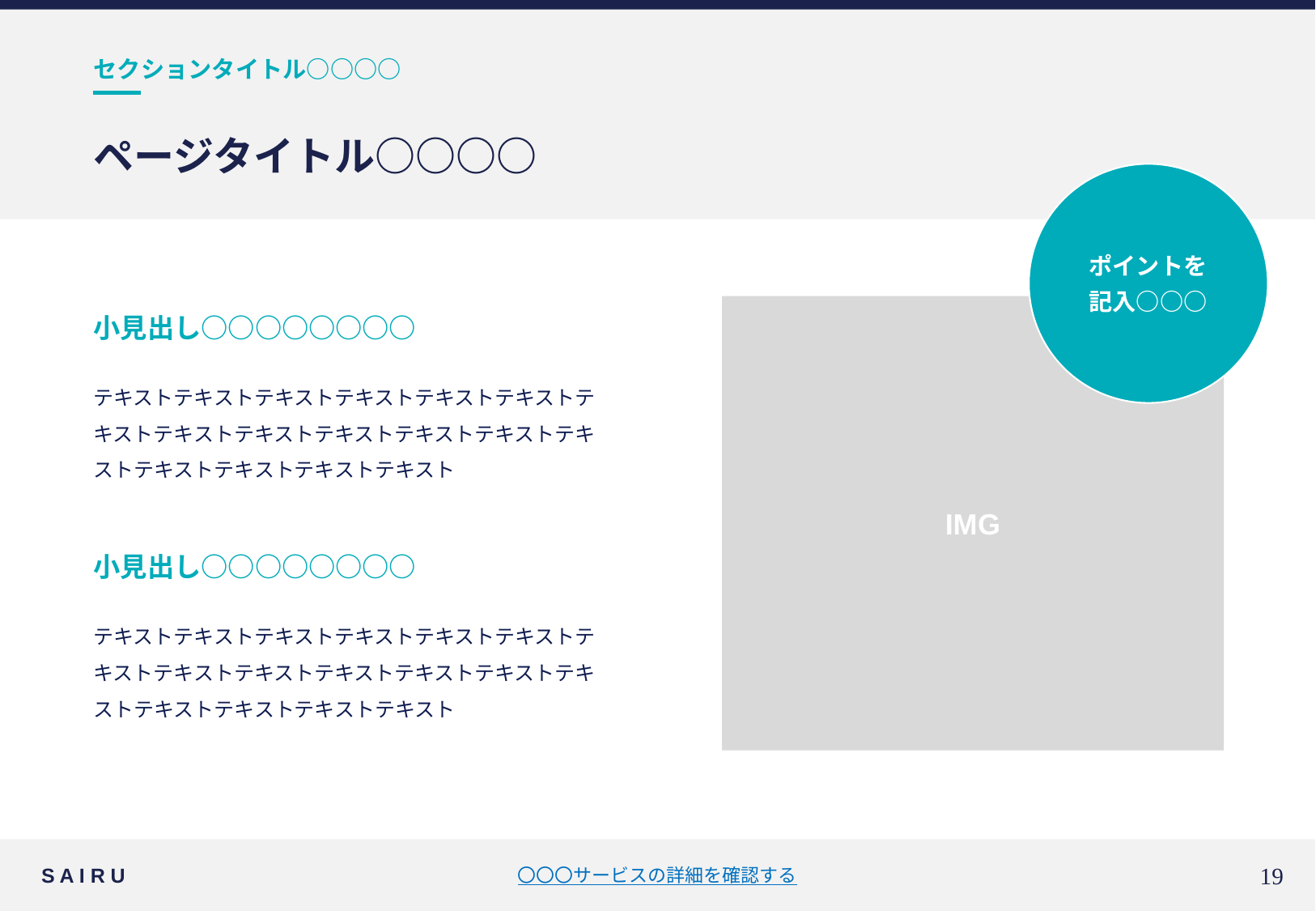

セクションタイトル○○○○
# ページタイトル○○○○
ポイントを
記入○○○
小見出し○○○○○○○○
IMG
テキストテキストテキストテキストテキストテキストテキストテキストテキストテキストテキストテキストテキストテキストテキストテキストテキスト
小見出し○○○○○○○○
テキストテキストテキストテキストテキストテキストテキストテキストテキストテキストテキストテキストテキストテキストテキストテキストテキスト
S A I R U
〇〇〇サービスの詳細を確認する
19